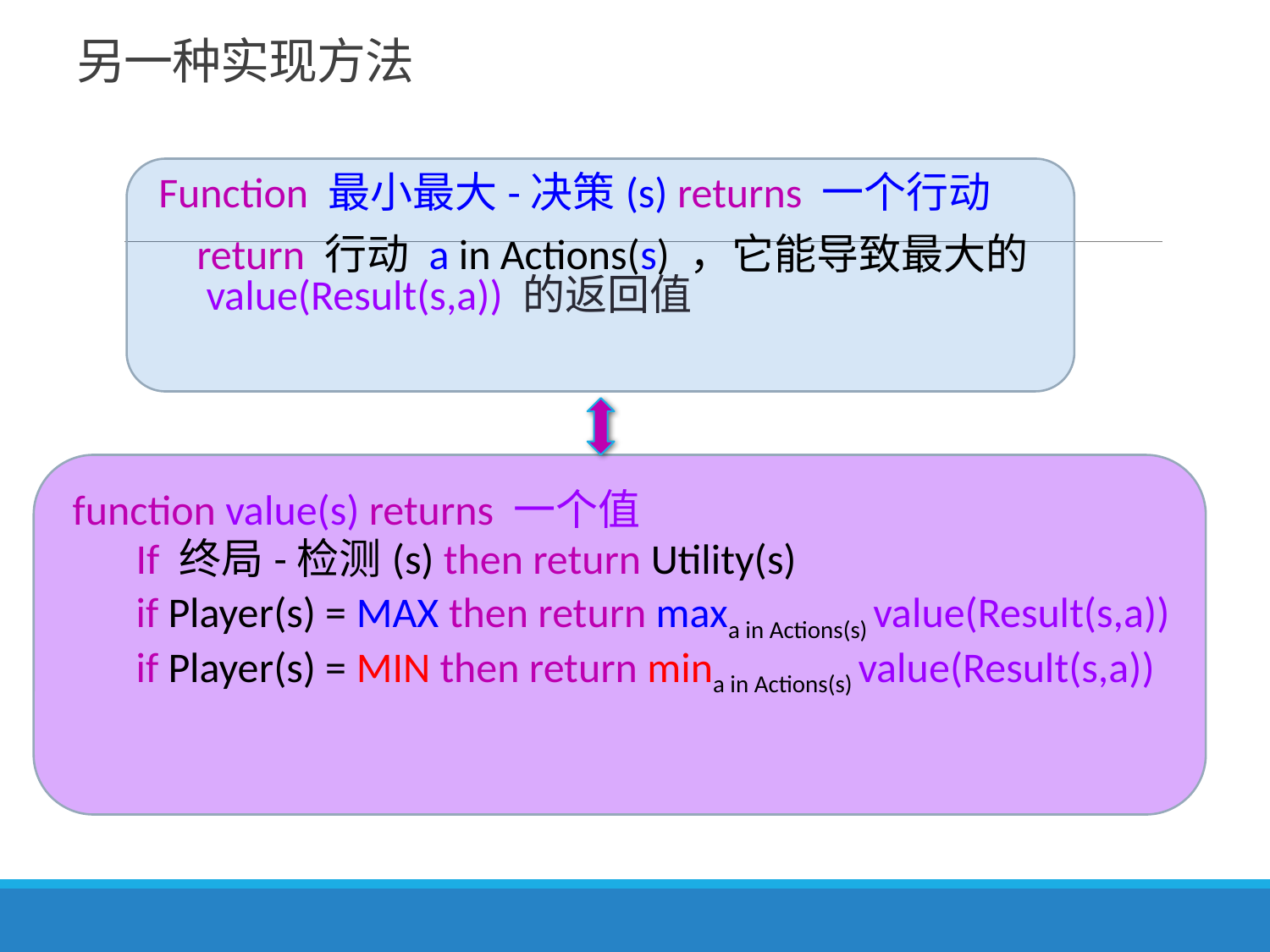

# 另一种实现方法

Function 最小最大-决策(s) returns 一个行动
    return 行动 a in Actions(s) ，它能导致最大的value(Result(s,a)) 的返回值

function value(s) returns 一个值
If 终局-检测(s) then return Utility(s)
if Player(s) = MAX then return maxa in Actions(s) value(Result(s,a))
if Player(s) = MIN then return mina in Actions(s) value(Result(s,a))